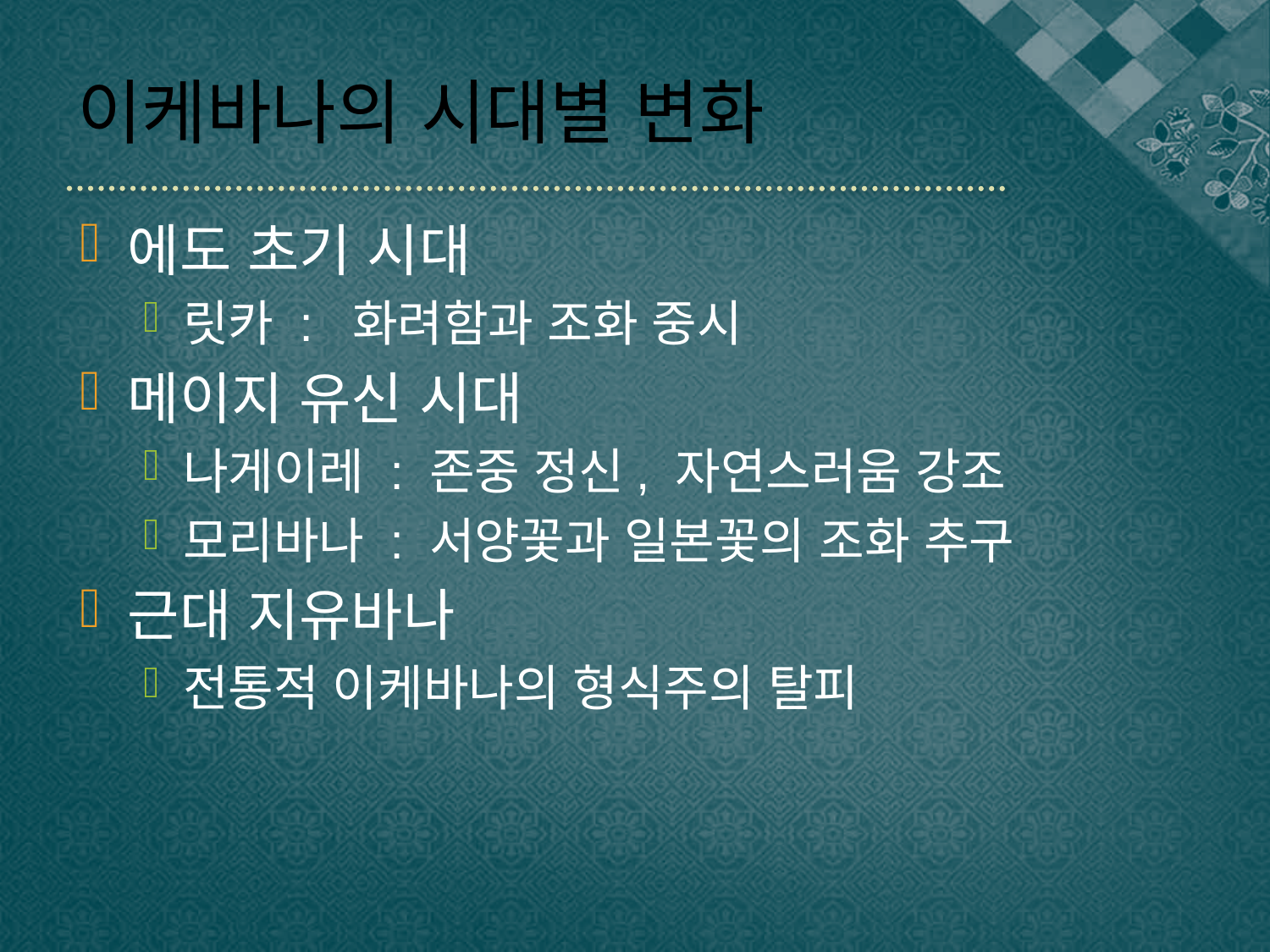

# 이케바나의 시대별 변화
에도 초기 시대
릿카 :  화려함과 조화 중시
메이지 유신 시대
나게이레 : 존중 정신, 자연스러움 강조
모리바나 : 서양꽃과 일본꽃의 조화 추구
근대 지유바나
전통적 이케바나의 형식주의 탈피